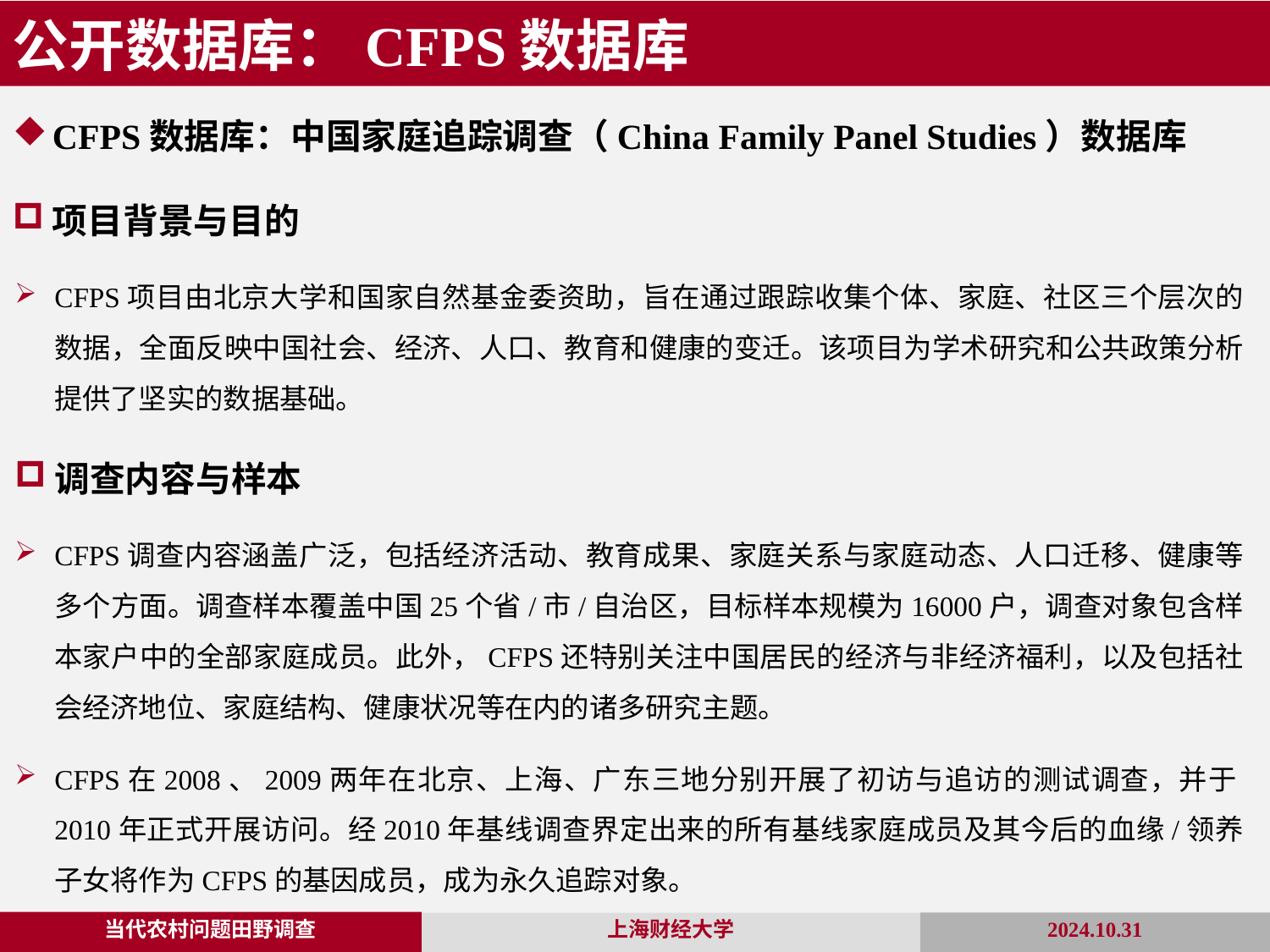

公开数据库：CFPS数据库
CFPS数据库：中国家庭追踪调查（China Family Panel Studies）数据库
项目背景与目的
CFPS项目由北京大学和国家自然基金委资助，旨在通过跟踪收集个体、家庭、社区三个层次的数据，全面反映中国社会、经济、人口、教育和健康的变迁。该项目为学术研究和公共政策分析提供了坚实的数据基础。
调查内容与样本
CFPS调查内容涵盖广泛，包括经济活动、教育成果、家庭关系与家庭动态、人口迁移、健康等多个方面。调查样本覆盖中国25个省/市/自治区，目标样本规模为16000户，调查对象包含样本家户中的全部家庭成员。此外，CFPS还特别关注中国居民的经济与非经济福利，以及包括社会经济地位、家庭结构、健康状况等在内的诸多研究主题。
CFPS在2008、2009两年在北京、上海、广东三地分别开展了初访与追访的测试调查，并于2010年正式开展访问。经2010年基线调查界定出来的所有基线家庭成员及其今后的血缘/领养子女将作为CFPS的基因成员，成为永久追踪对象。
当代农村问题田野调查
2024.10.31
上海财经大学